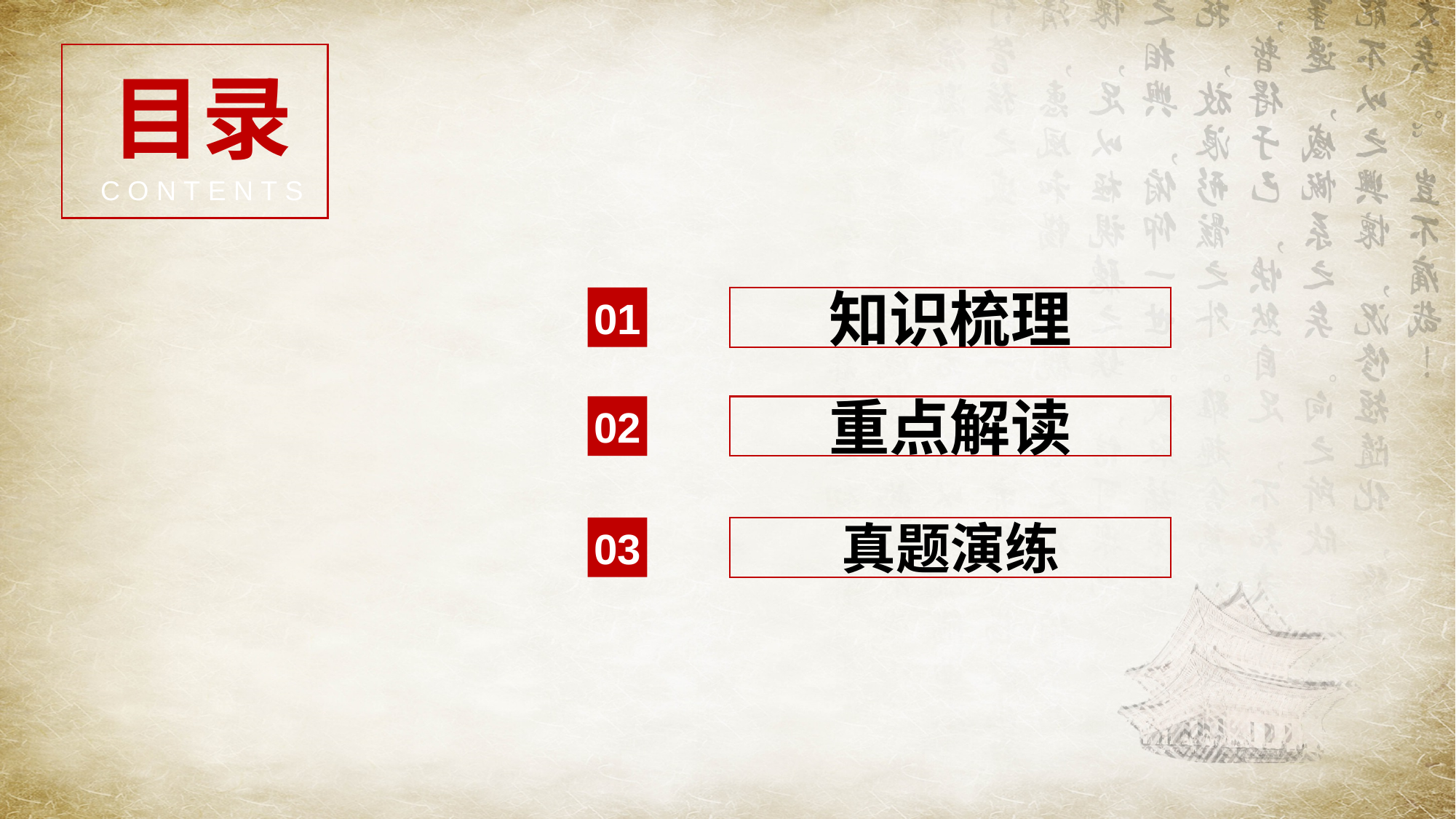

# 目录

CONTENTS
知识梳理
01
重点解读
02
真题演练
03